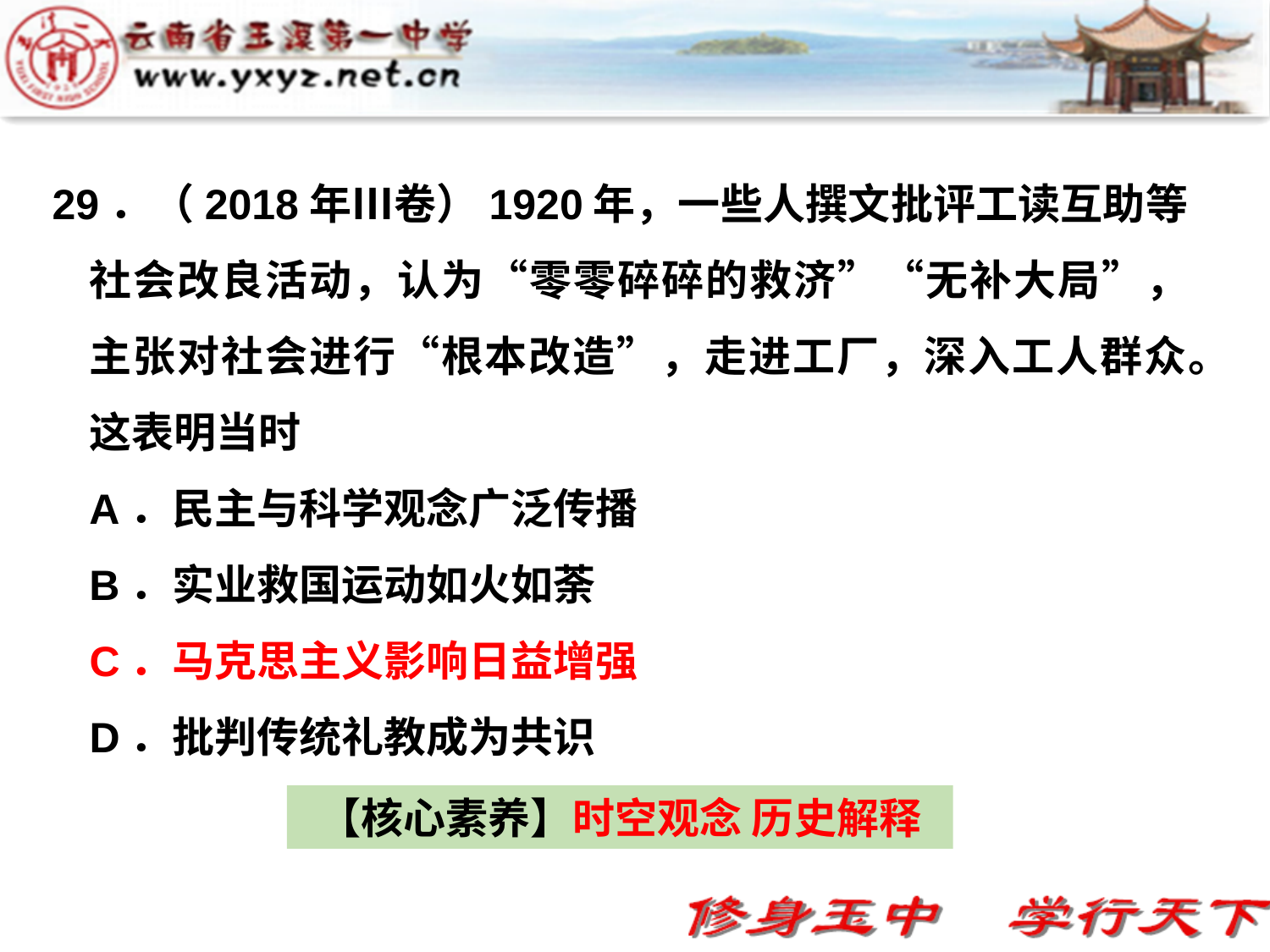

29．（2018年Ⅲ卷）1920年，一些人撰文批评工读互助等社会改良活动，认为“零零碎碎的救济”“无补大局”，主张对社会进行“根本改造”，走进工厂，深入工人群众。这表明当时
A．民主与科学观念广泛传播
B．实业救国运动如火如荼
C．马克思主义影响日益增强
D．批判传统礼教成为共识
【核心素养】时空观念 历史解释